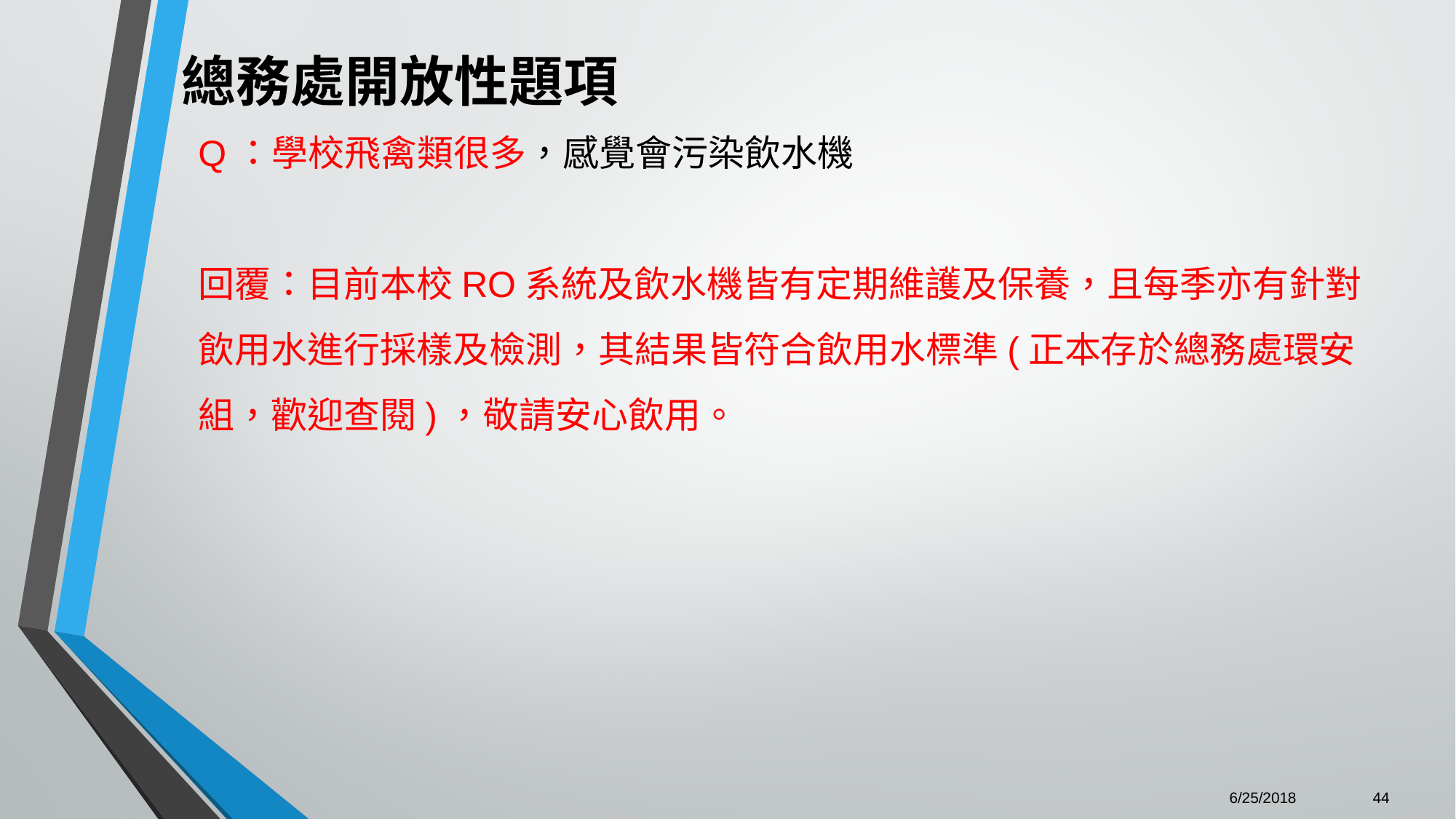

總務處開放性題項
Q：學校飛禽類很多，感覺會污染飲水機

回覆：目前本校RO系統及飲水機皆有定期維護及保養，且每季亦有針對飲用水進行採樣及檢測，其結果皆符合飲用水標準(正本存於總務處環安組，歡迎查閱)，敬請安心飲用。
44
6/25/2018